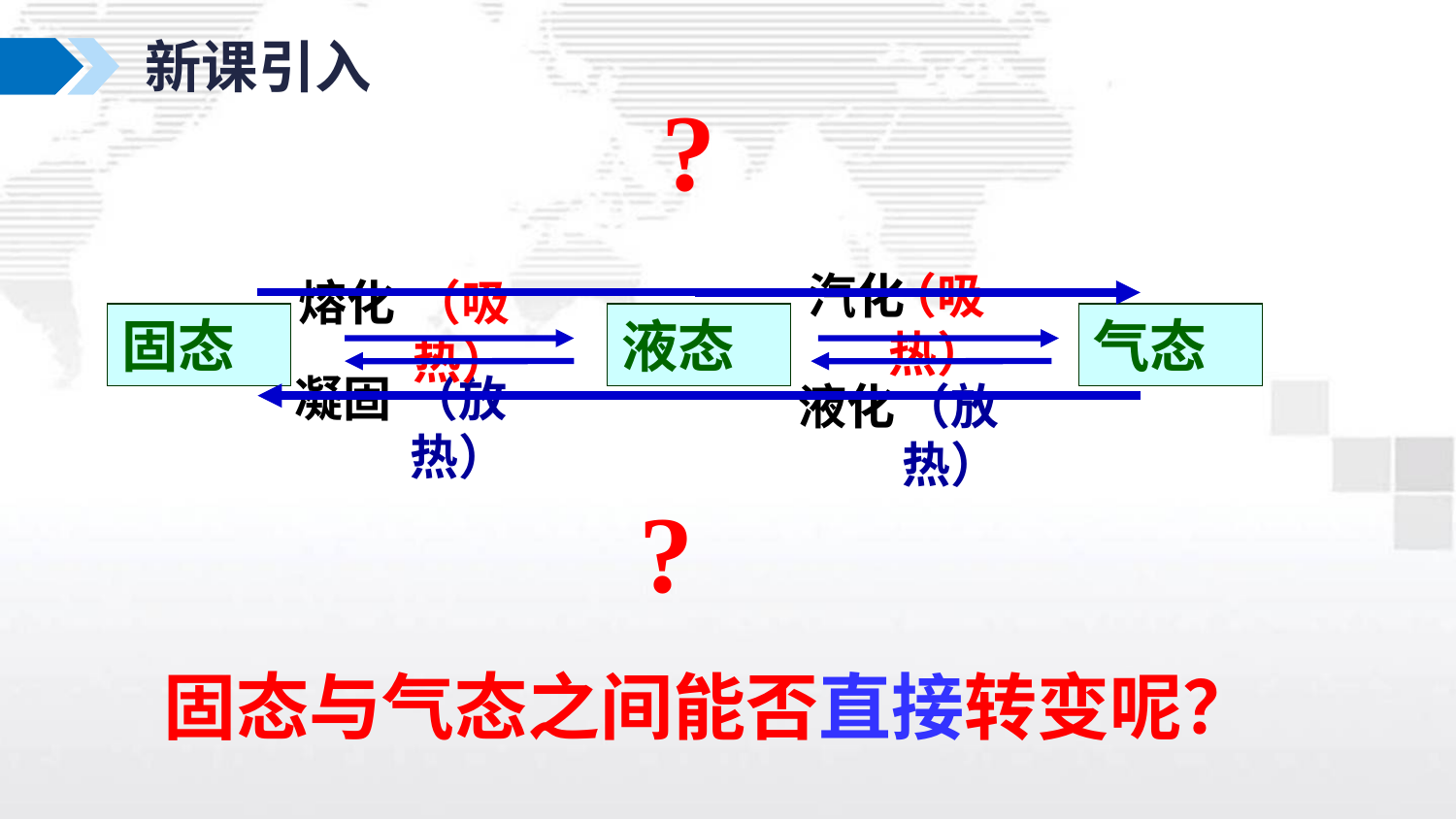

# 新课引入

?
汽化
（吸热）
熔化
（吸热）
固态
液态
气态

凝固

（放热）

液化
（放热）
?
固态与气态之间能否直接转变呢？